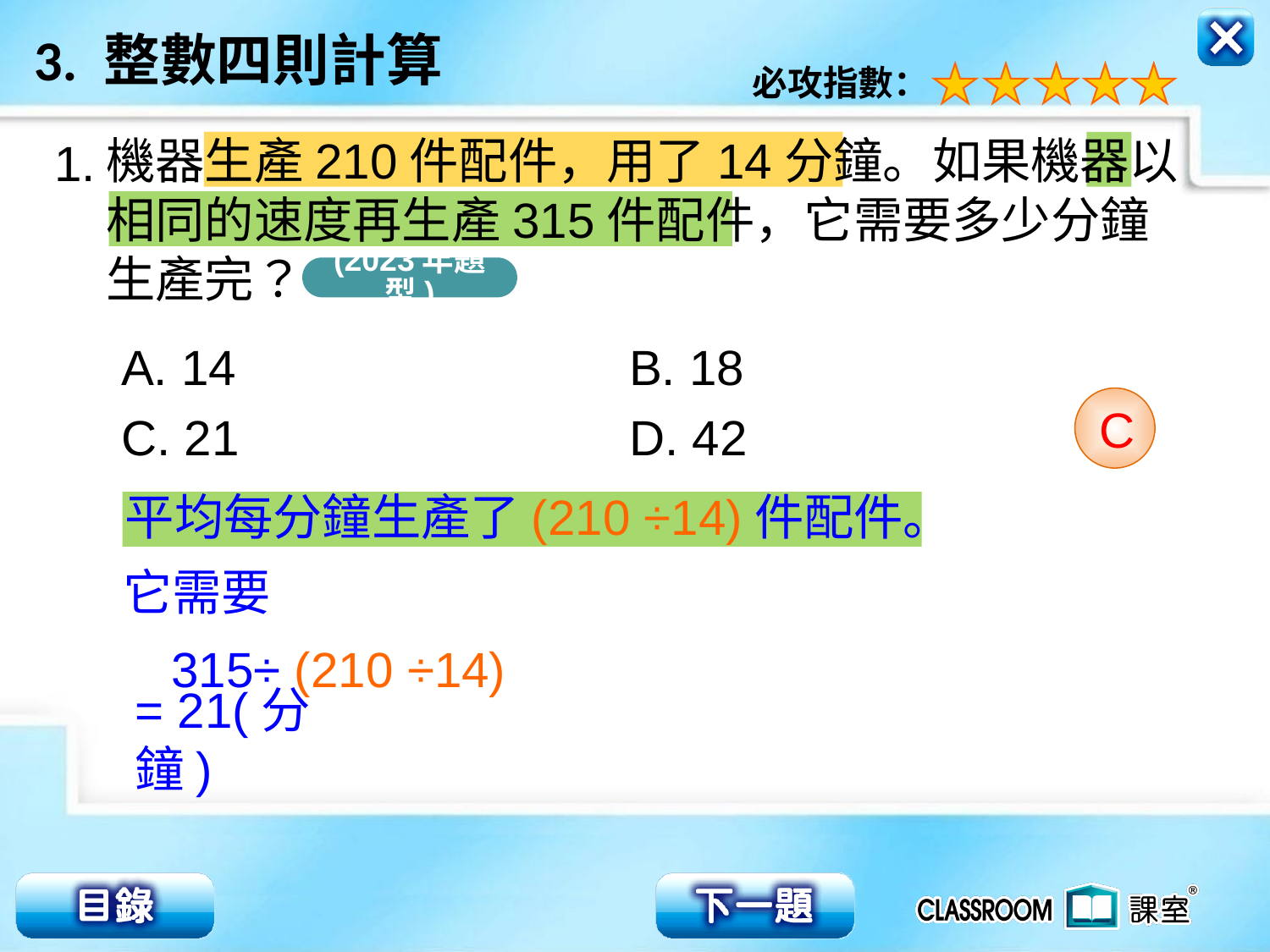

機器生產210件配件，用了14分鐘。如果機器以
相同的速度再生產315件配件，它需要多少分鐘
生產完？
1.

(2023年題型)
A. 14 			B. 18
C. 21 			D. 42

C
平均每分鐘生產了(210 ÷14)件配件。

它需要
315÷ (210 ÷14)
= 21(分鐘)